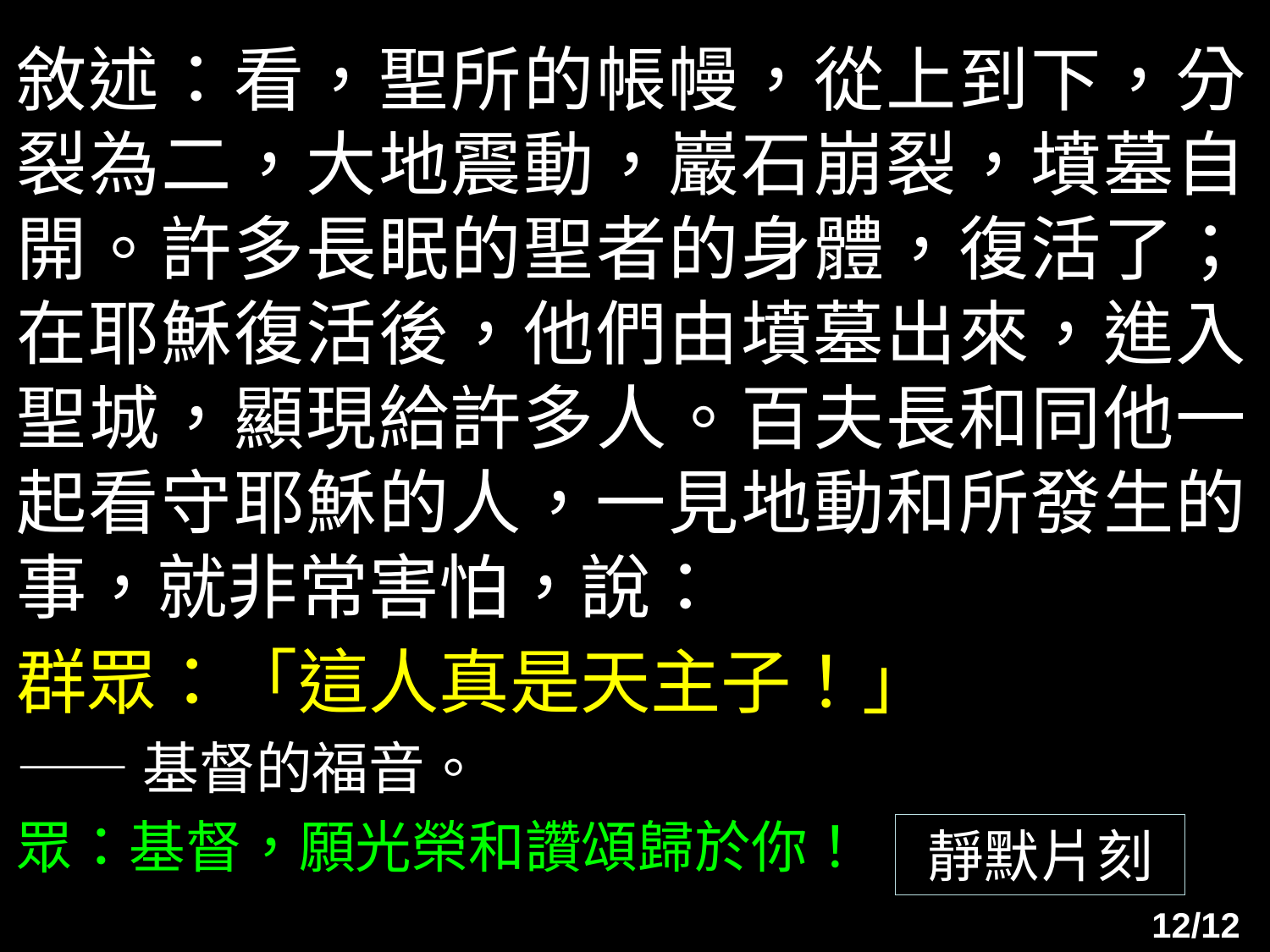

敘述：看，聖所的帳幔，從上到下，分裂為二，大地震動，巖石崩裂，墳墓自開。許多長眠的聖者的身體，復活了；在耶穌復活後，他們由墳墓出來，進入聖城，顯現給許多人。百夫長和同他一起看守耶穌的人，一見地動和所發生的事，就非常害怕，說：
群眾：「這人真是天主子！」
——基督的福音。
眾：基督，願光榮和讚頌歸於你！
靜默片刻
12/12